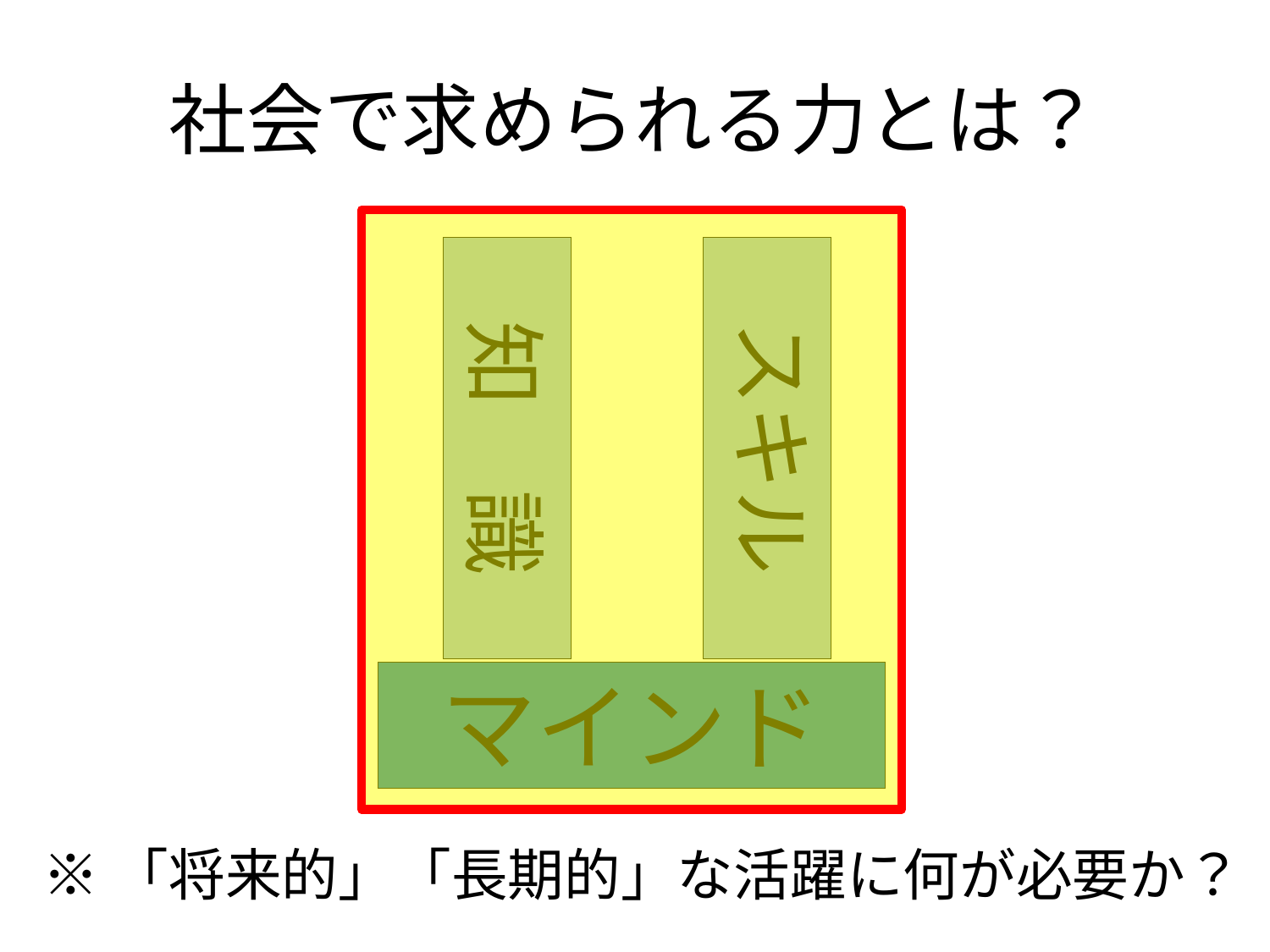

# 社会で求められる力とは？

知　識
スキル
マインド
※「将来的」「長期的」な活躍に何が必要か？